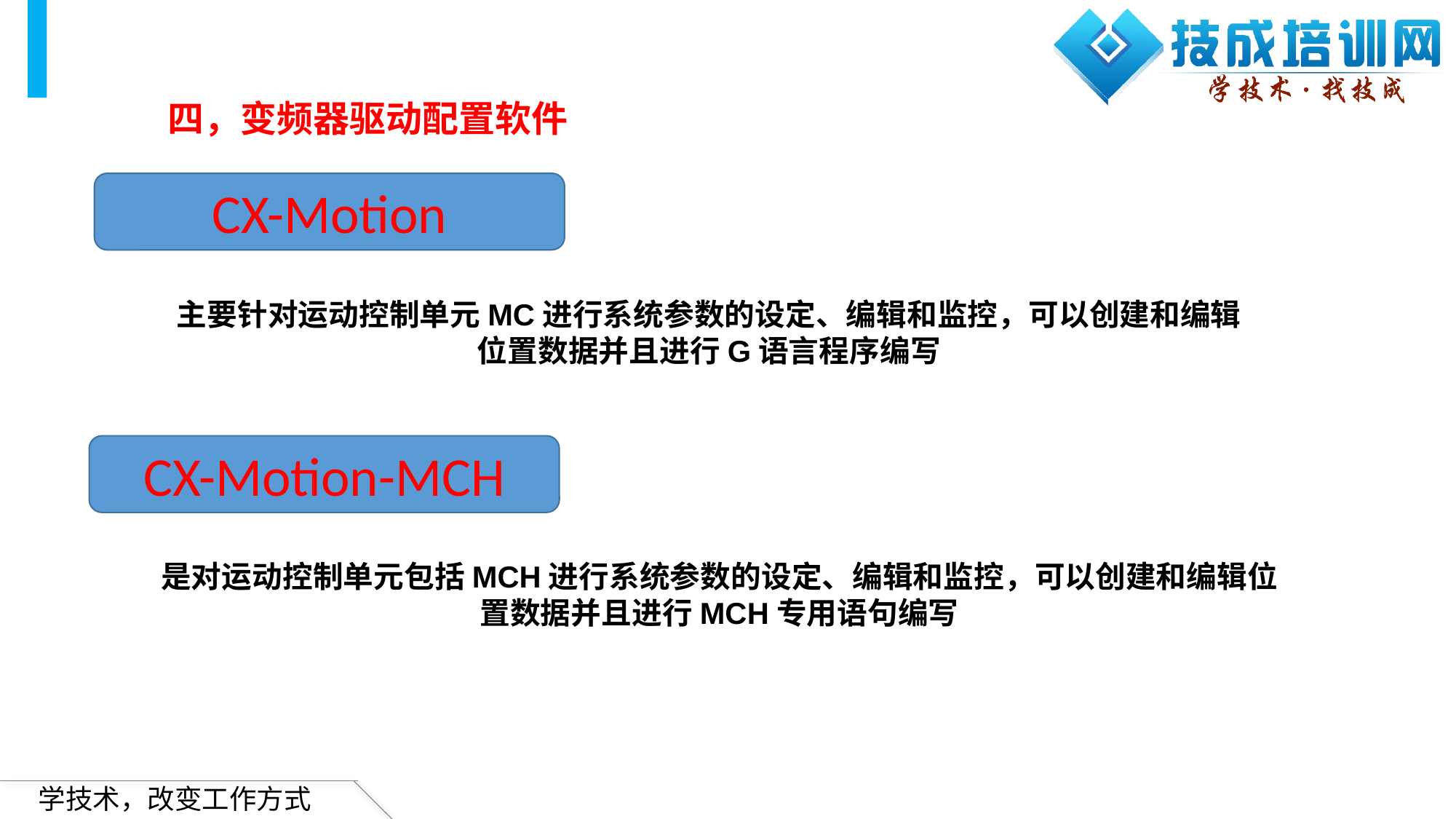

四，变频器驱动配置软件
CX-Motion
主要针对运动控制单元MC进行系统参数的设定、编辑和监控，可以创建和编辑位置数据并且进行G语言程序编写
CX-Motion-MCH
是对运动控制单元包括MCH进行系统参数的设定、编辑和监控，可以创建和编辑位置数据并且进行MCH专用语句编写